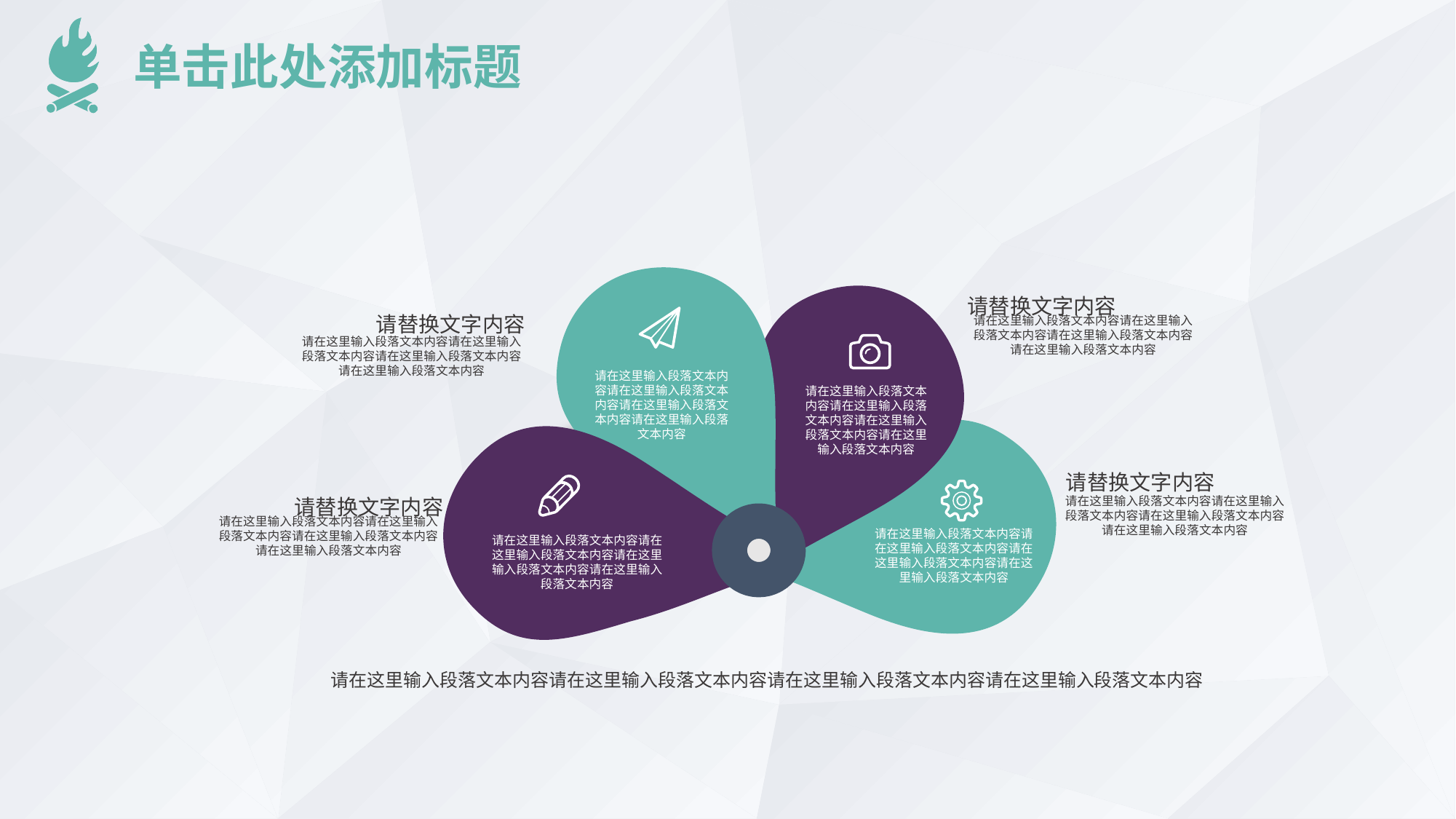

单击此处添加标题

请在这里输入段落文本内容请在这里输入段落文本内容请在这里输入段落文本内容请在这里输入段落文本内容

请在这里输入段落文本内容请在这里输入段落文本内容请在这里输入段落文本内容请在这里输入段落文本内容

请在这里输入段落文本内容请在这里输入段落文本内容请在这里输入段落文本内容请在这里输入段落文本内容

请在这里输入段落文本内容请在这里输入段落文本内容请在这里输入段落文本内容请在这里输入段落文本内容

请替换文字内容
请在这里输入段落文本内容请在这里输入段落文本内容请在这里输入段落文本内容请在这里输入段落文本内容

请替换文字内容
请在这里输入段落文本内容请在这里输入段落文本内容请在这里输入段落文本内容请在这里输入段落文本内容

请替换文字内容
请在这里输入段落文本内容请在这里输入段落文本内容请在这里输入段落文本内容请在这里输入段落文本内容

请替换文字内容
请在这里输入段落文本内容请在这里输入段落文本内容请在这里输入段落文本内容请在这里输入段落文本内容

请在这里输入段落文本内容请在这里输入段落文本内容请在这里输入段落文本内容请在这里输入段落文本内容